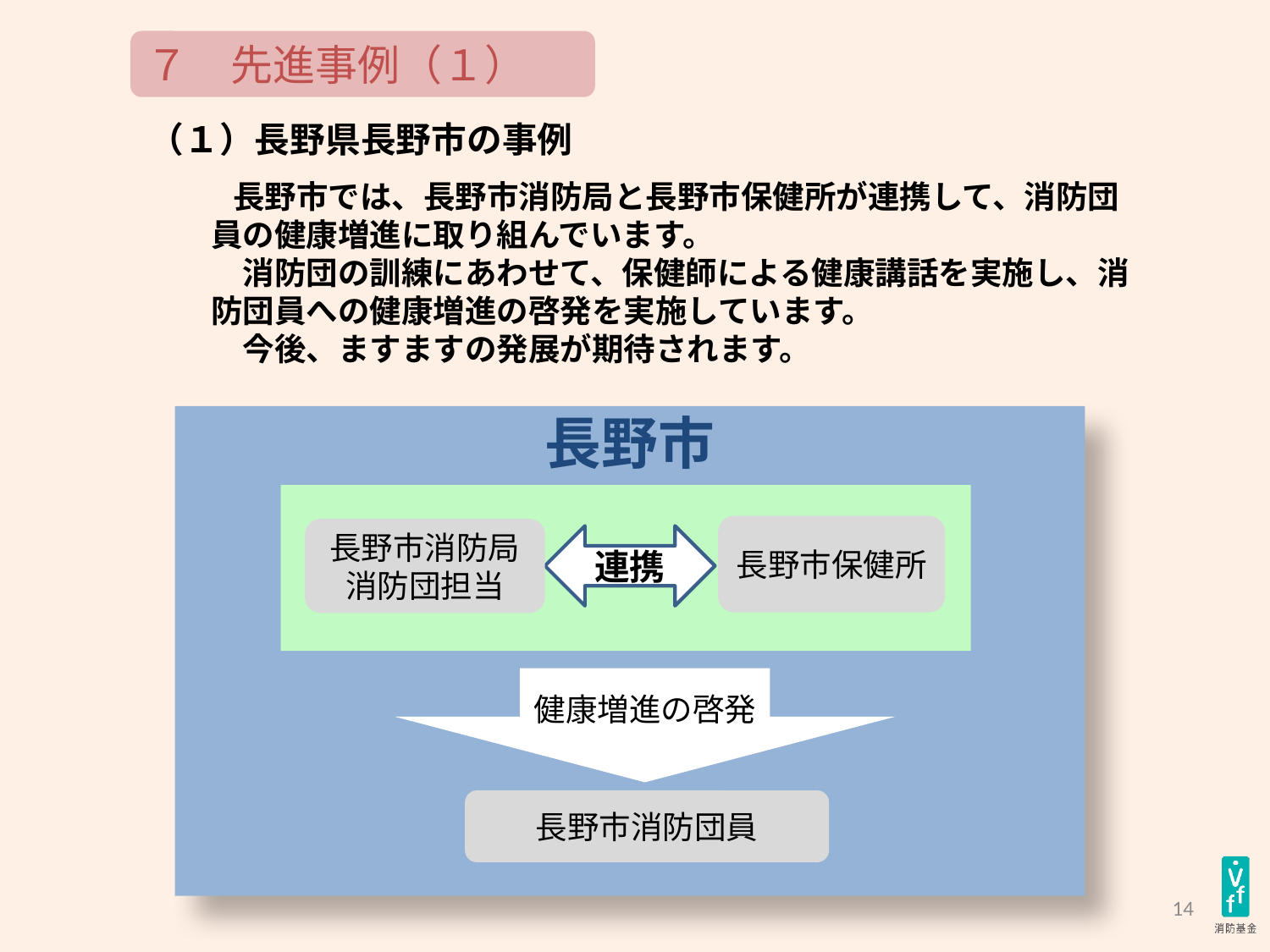

７　先進事例（１）
（１）長野県長野市の事例
 　　 長野市では、長野市消防局と長野市保健所が連携して、消防団
　　員の健康増進に取り組んでいます。
　　　消防団の訓練にあわせて、保健師による健康講話を実施し、消
　　防団員への健康増進の啓発を実施しています。
　　　今後、ますますの発展が期待されます。
長野市

長野市保健所
長野市消防局消防団担当
連携
健康増進の啓発
長野市消防団員
14